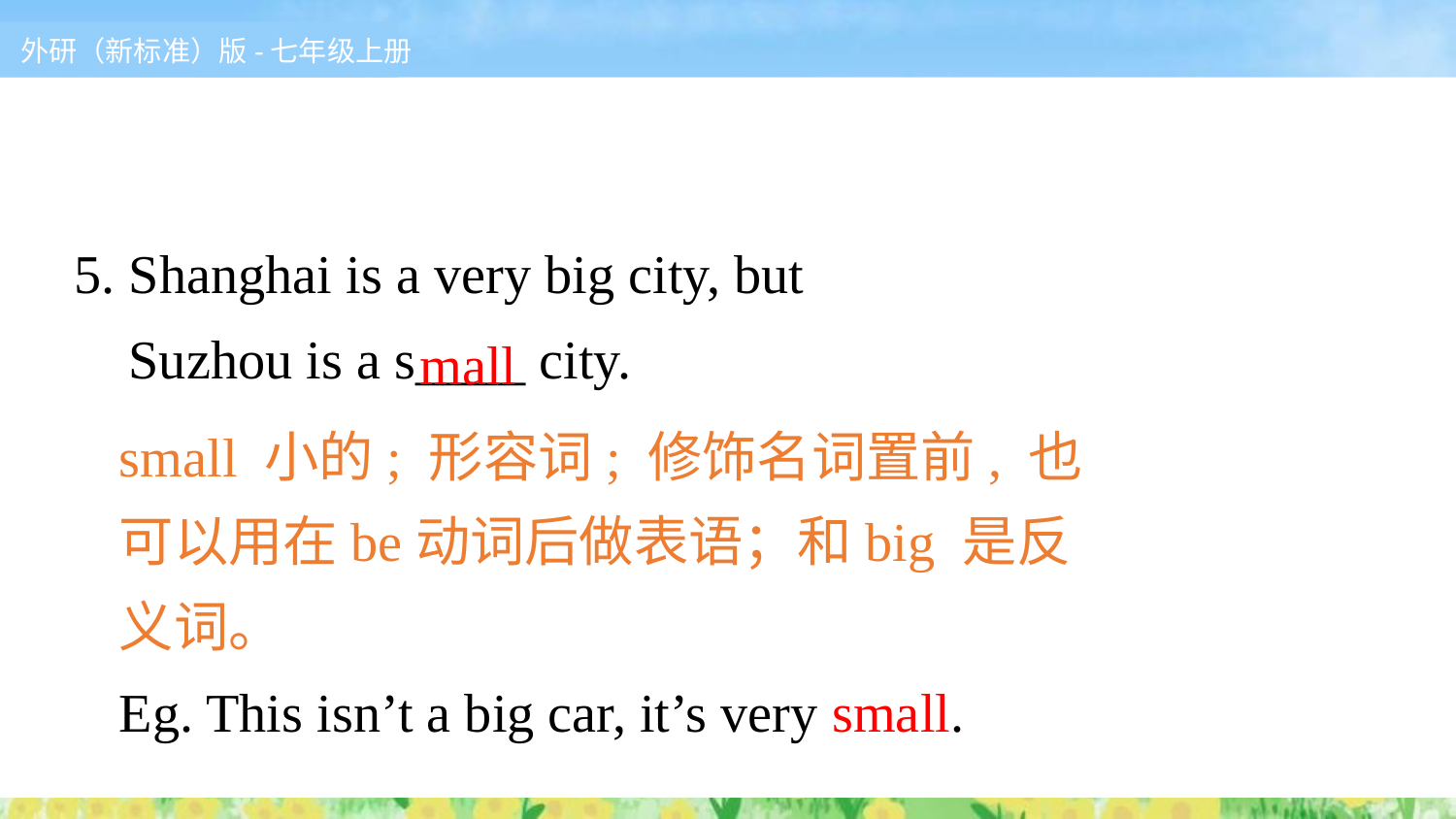

5. Shanghai is a very big city, but
    Suzhou is a s____ city.
mall
small 小的; 形容词; 修饰名词置前, 也可以用在be动词后做表语；和big 是反义词。
Eg. This isn’t a big car, it’s very small.